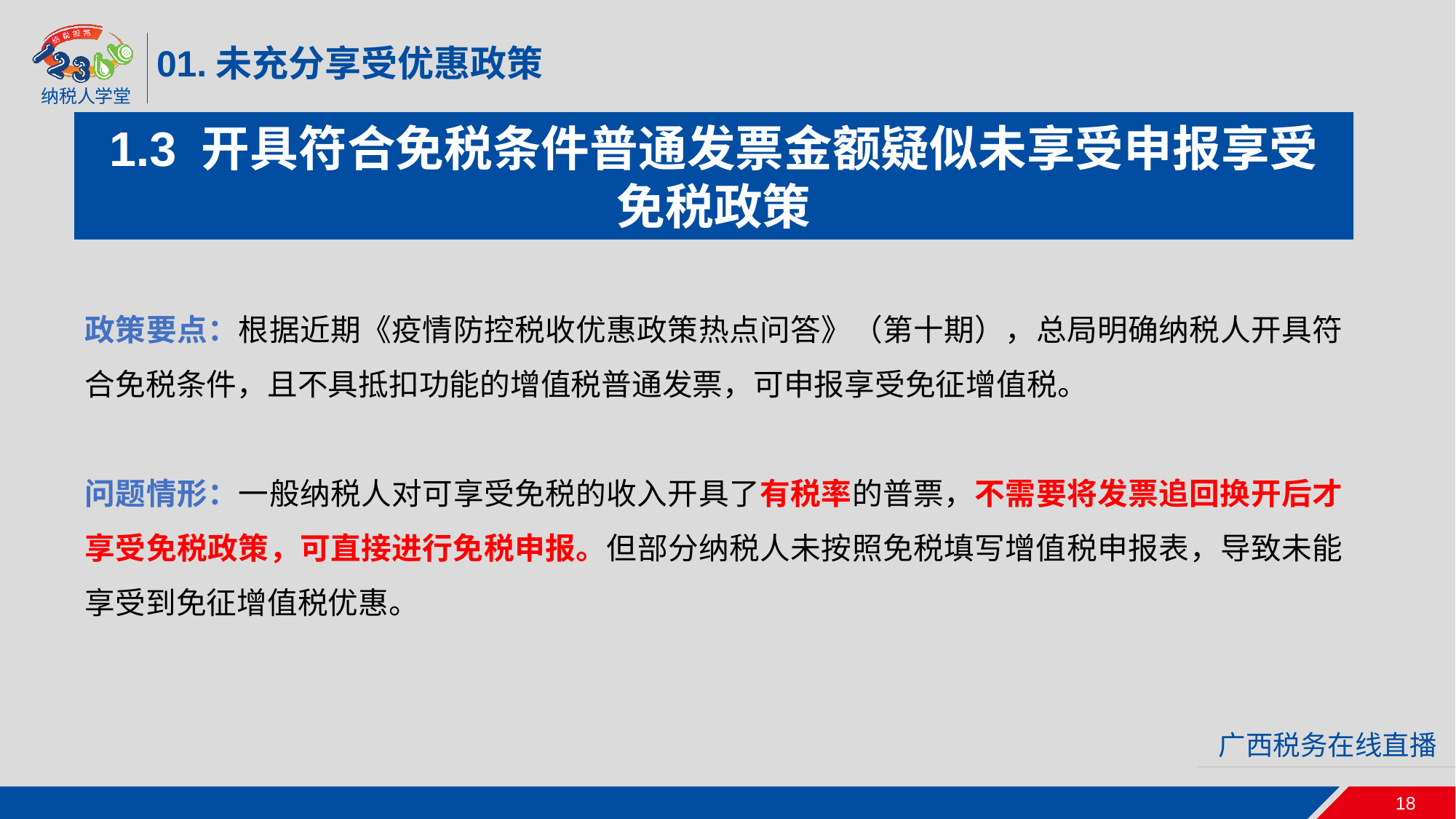

01.未充分享受优惠政策
1.3 开具符合免税条件普通发票金额疑似未享受申报享受免税政策

政策要点：根据近期《疫情防控税收优惠政策热点问答》（第十期），总局明确纳税人开具符合免税条件，且不具抵扣功能的增值税普通发票，可申报享受免征增值税。

问题情形：一般纳税人对可享受免税的收入开具了有税率的普票，不需要将发票追回换开后才享受免税政策，可直接进行免税申报。但部分纳税人未按照免税填写增值税申报表，导致未能享受到免征增值税优惠。